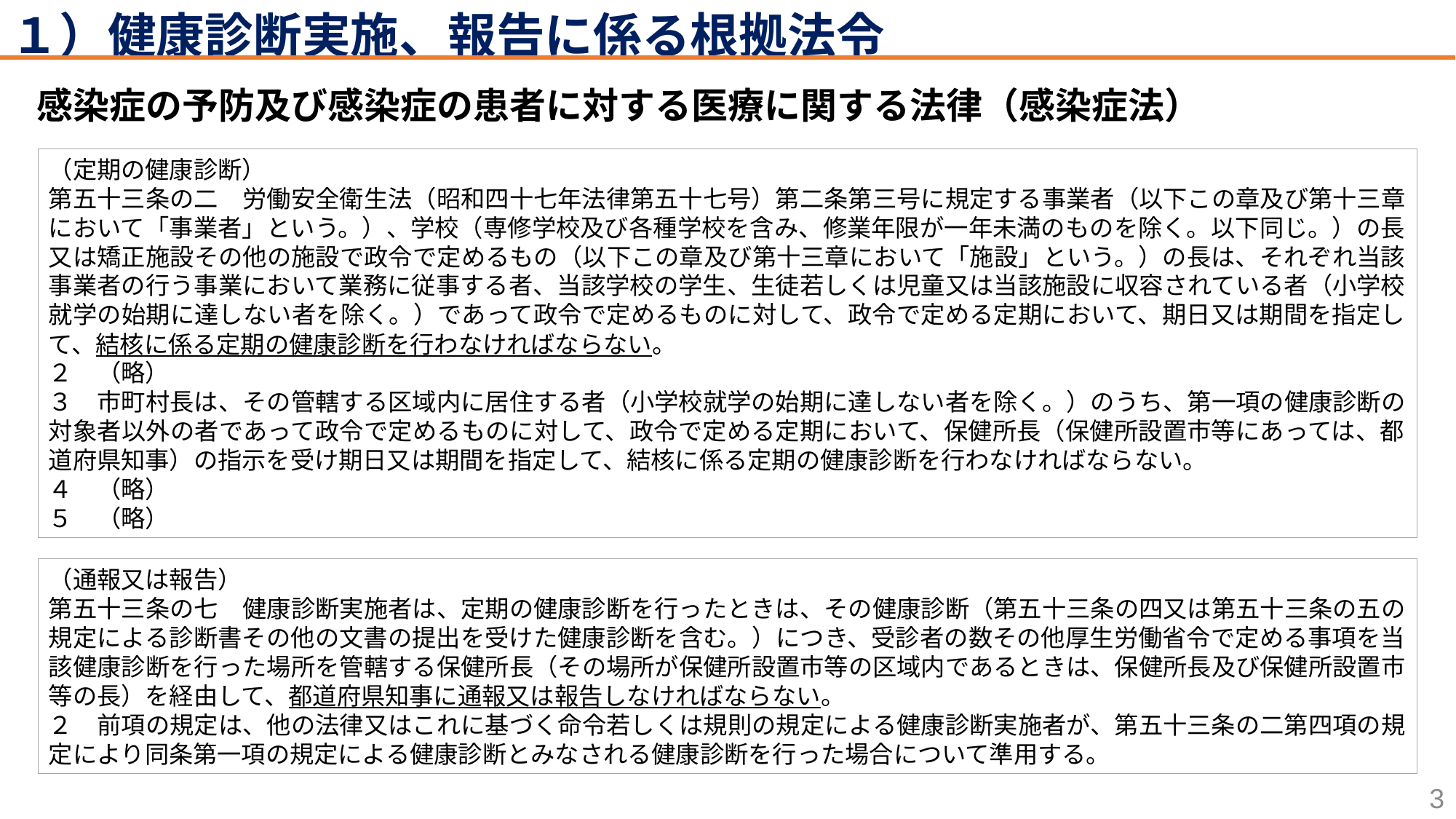

１）健康診断実施、報告に係る根拠法令
感染症の予防及び感染症の患者に対する医療に関する法律（感染症法）
（定期の健康診断）
第五十三条の二　労働安全衛生法（昭和四十七年法律第五十七号）第二条第三号に規定する事業者（以下この章及び第十三章において「事業者」という。）、学校（専修学校及び各種学校を含み、修業年限が一年未満のものを除く。以下同じ。）の長又は矯正施設その他の施設で政令で定めるもの（以下この章及び第十三章において「施設」という。）の長は、それぞれ当該事業者の行う事業において業務に従事する者、当該学校の学生、生徒若しくは児童又は当該施設に収容されている者（小学校就学の始期に達しない者を除く。）であって政令で定めるものに対して、政令で定める定期において、期日又は期間を指定して、結核に係る定期の健康診断を行わなければならない。
２　（略）
３　市町村長は、その管轄する区域内に居住する者（小学校就学の始期に達しない者を除く。）のうち、第一項の健康診断の対象者以外の者であって政令で定めるものに対して、政令で定める定期において、保健所長（保健所設置市等にあっては、都道府県知事）の指示を受け期日又は期間を指定して、結核に係る定期の健康診断を行わなければならない。
４　（略）
５　（略）
（通報又は報告）
第五十三条の七　健康診断実施者は、定期の健康診断を行ったときは、その健康診断（第五十三条の四又は第五十三条の五の規定による診断書その他の文書の提出を受けた健康診断を含む。）につき、受診者の数その他厚生労働省令で定める事項を当該健康診断を行った場所を管轄する保健所長（その場所が保健所設置市等の区域内であるときは、保健所長及び保健所設置市等の長）を経由して、都道府県知事に通報又は報告しなければならない。
２　前項の規定は、他の法律又はこれに基づく命令若しくは規則の規定による健康診断実施者が、第五十三条の二第四項の規定により同条第一項の規定による健康診断とみなされる健康診断を行った場合について準用する。
3